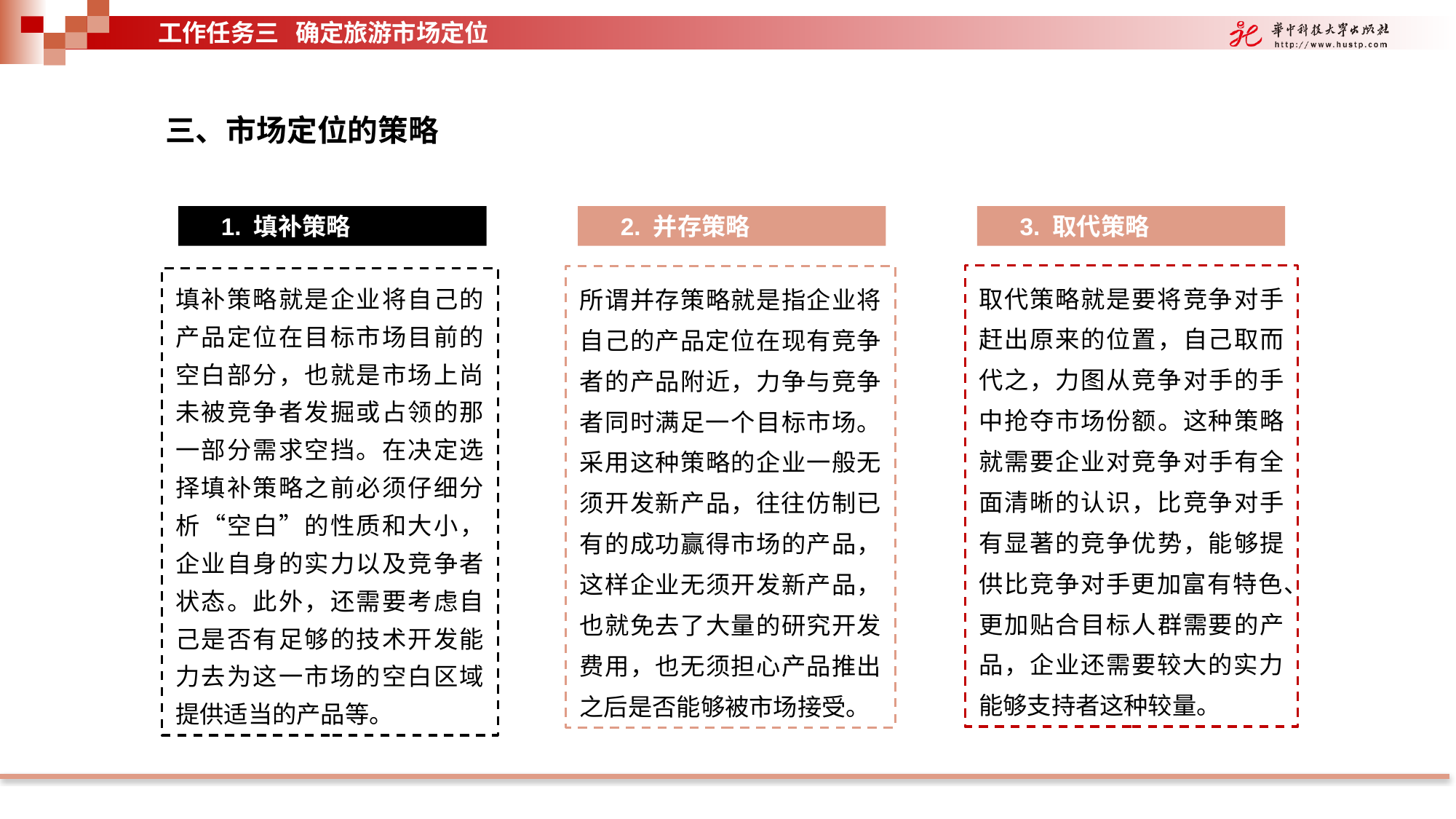

工作任务三   确定旅游市场定位
三、市场定位的策略
1. 填补策略
2. 并存策略
3. 取代策略
取代策略就是要将竞争对手赶出原来的位置，自己取而代之，力图从竞争对手的手中抢夺市场份额。这种策略就需要企业对竞争对手有全面清晰的认识，比竞争对手有显著的竞争优势，能够提供比竞争对手更加富有特色、更加贴合目标人群需要的产品，企业还需要较大的实力能够支持者这种较量。
所谓并存策略就是指企业将自己的产品定位在现有竞争者的产品附近，力争与竞争者同时满足一个目标市场。采用这种策略的企业一般无须开发新产品，往往仿制已有的成功赢得市场的产品，这样企业无须开发新产品，也就免去了大量的研究开发费用，也无须担心产品推出之后是否能够被市场接受。
填补策略就是企业将自己的产品定位在目标市场目前的空白部分，也就是市场上尚未被竞争者发掘或占领的那一部分需求空挡。在决定选择填补策略之前必须仔细分析“空白”的性质和大小，企业自身的实力以及竞争者状态。此外，还需要考虑自己是否有足够的技术开发能力去为这一市场的空白区域提供适当的产品等。